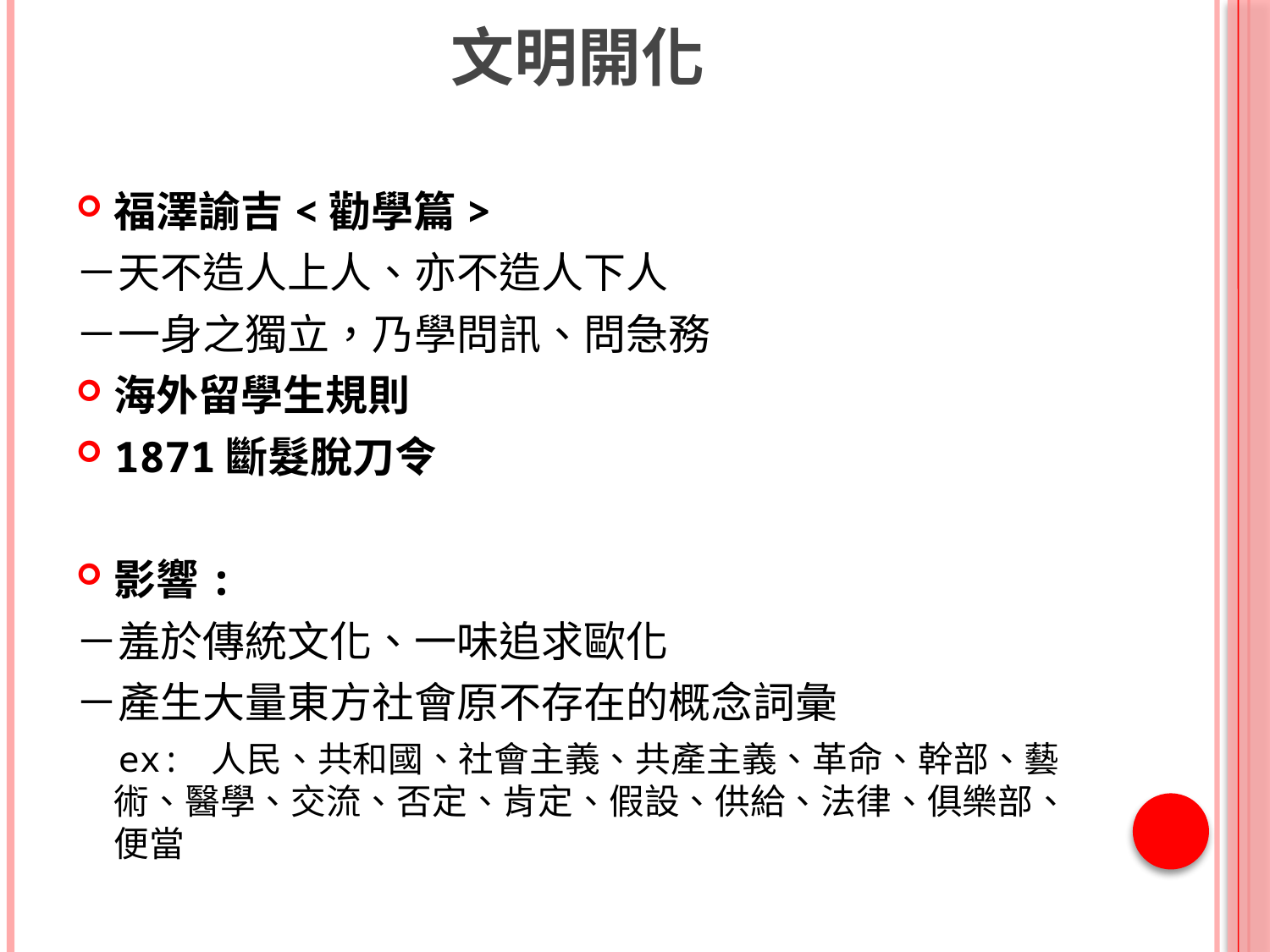

# 文明開化
福澤諭吉<勸學篇>
－天不造人上人、亦不造人下人
－一身之獨立，乃學問訊、問急務
海外留學生規則
1871斷髮脫刀令

影響:
－羞於傳統文化、一味追求歐化
－產生大量東方社會原不存在的概念詞彙
  ex: 人民、共和國、社會主義、共產主義、革命、幹部、藝術、醫學、交流、否定、肯定、假設、供給、法律、俱樂部、便當